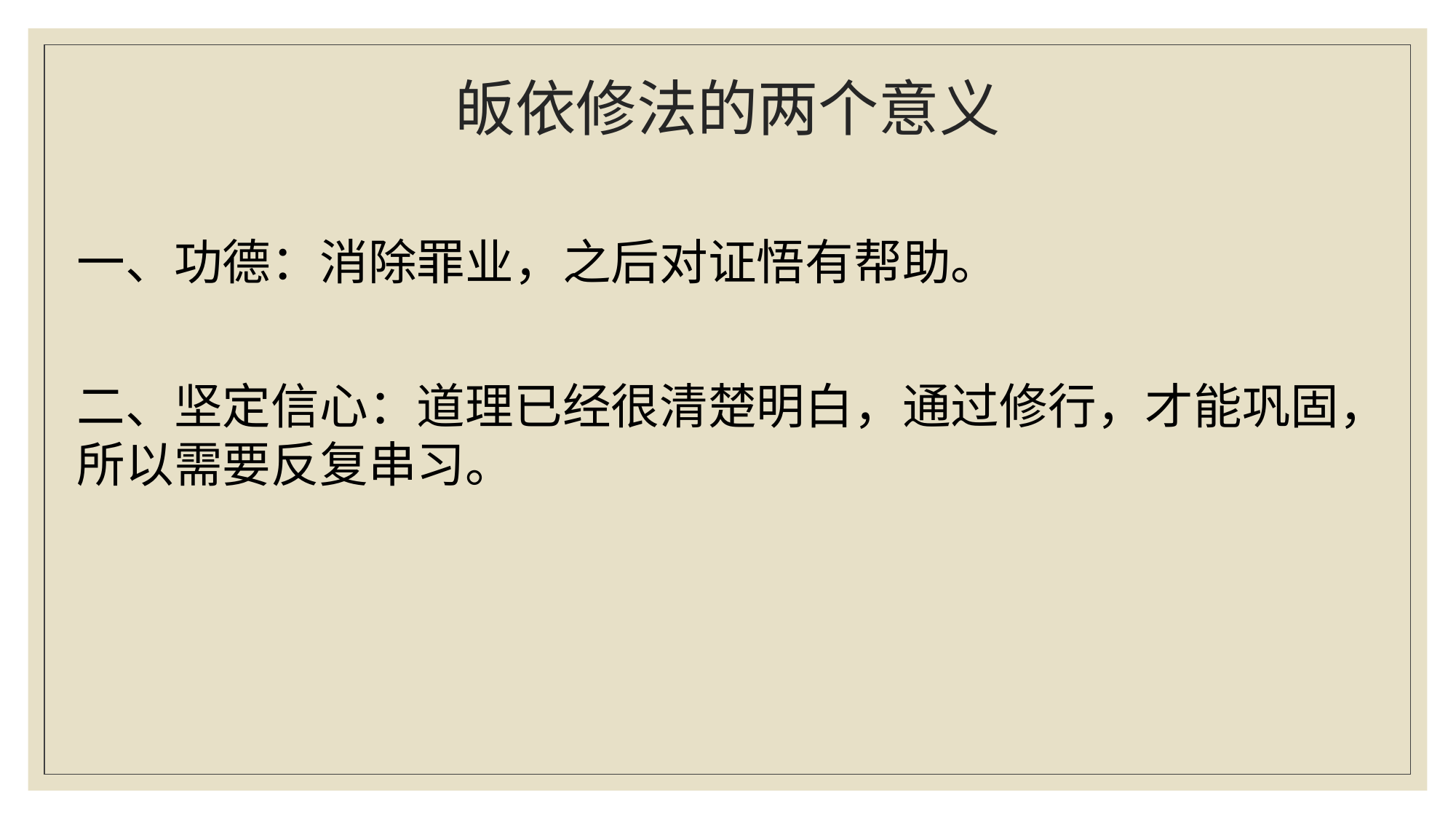

# 皈依修法的两个意义

一、功德：消除罪业，之后对证悟有帮助。

二、坚定信心：道理已经很清楚明白，通过修行，才能巩固，所以需要反复串习。